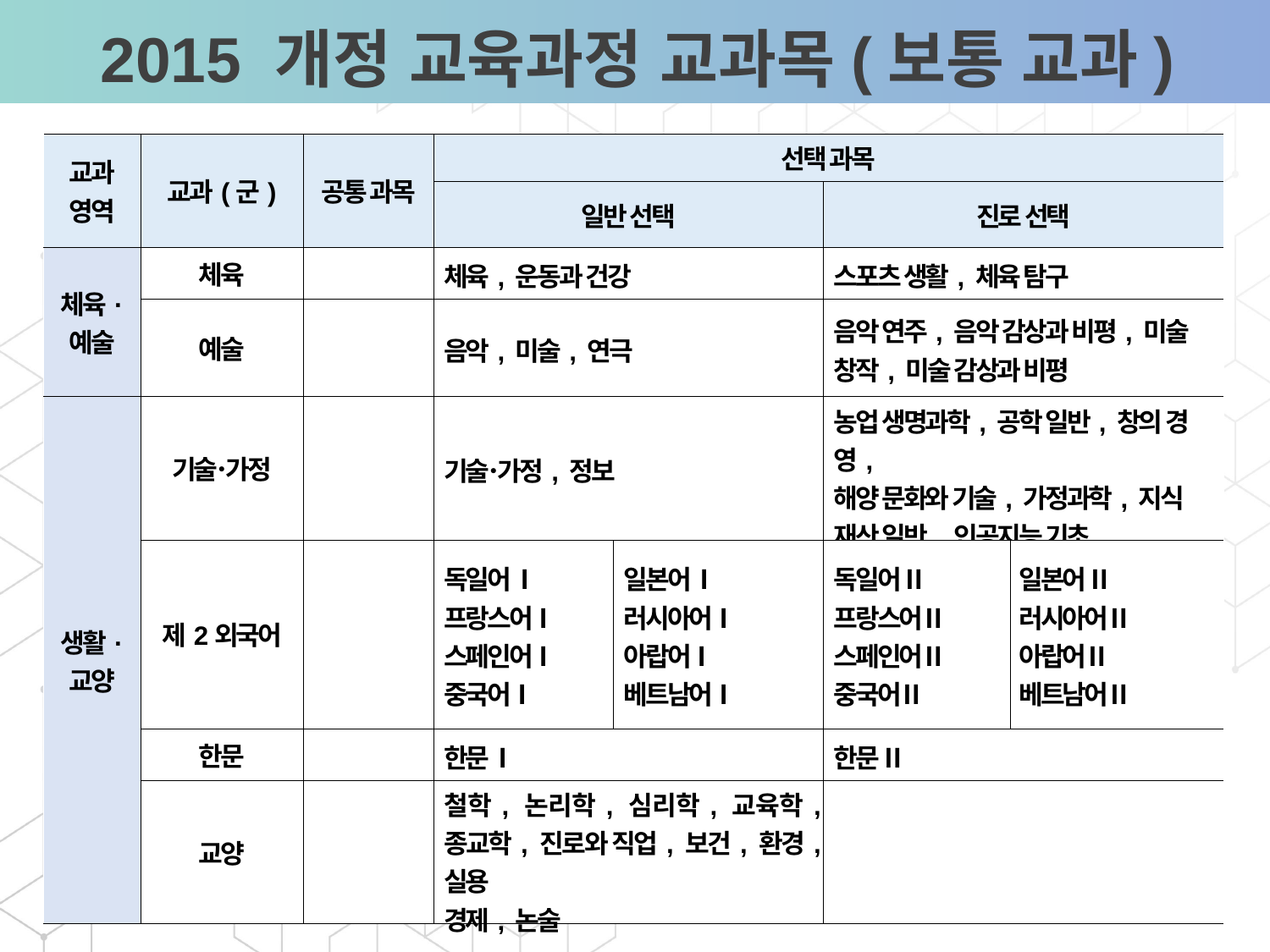

2015 개정 교육과정 교과목(보통 교과)
| 교과 영역 | 교과(군) | 공통 과목 | 선택 과목 |  |  |  |
| --- | --- | --- | --- | --- | --- | --- |
|  |  |  | 일반 선택 |  | 진로 선택 |  |
| 체육· 예술 | 체육 |  | 체육, 운동과 건강 |  | 스포츠 생활, 체육 탐구 |  |
|  | 예술 |  | 음악, 미술, 연극 |  | 음악 연주, 음악 감상과 비평, 미술 창작, 미술 감상과 비평 |  |
| 생활· 교양 | 기술･가정 |  | 기술･가정, 정보 |  | 농업 생명과학, 공학 일반, 창의 경영, 해양 문화와 기술, 가정과학, 지식 재산 일반, 인공지능 기초 |  |
|  | 제2외국어 |  | 독일어Ⅰ 프랑스어Ⅰ 스페인어Ⅰ 중국어Ⅰ | 일본어Ⅰ 러시아어Ⅰ 아랍어Ⅰ 베트남어Ⅰ | 독일어Ⅱ 프랑스어Ⅱ 스페인어Ⅱ 중국어Ⅱ | 일본어Ⅱ 러시아어Ⅱ 아랍어Ⅱ 베트남어Ⅱ |
|  | 한문 |  | 한문Ⅰ |  | 한문Ⅱ |  |
|  | 교양 |  | 철학, 논리학, 심리학, 교육학, 종교학, 진로와 직업, 보건, 환경, 실용 경제, 논술 |  |  |  |
영업활동의 부재